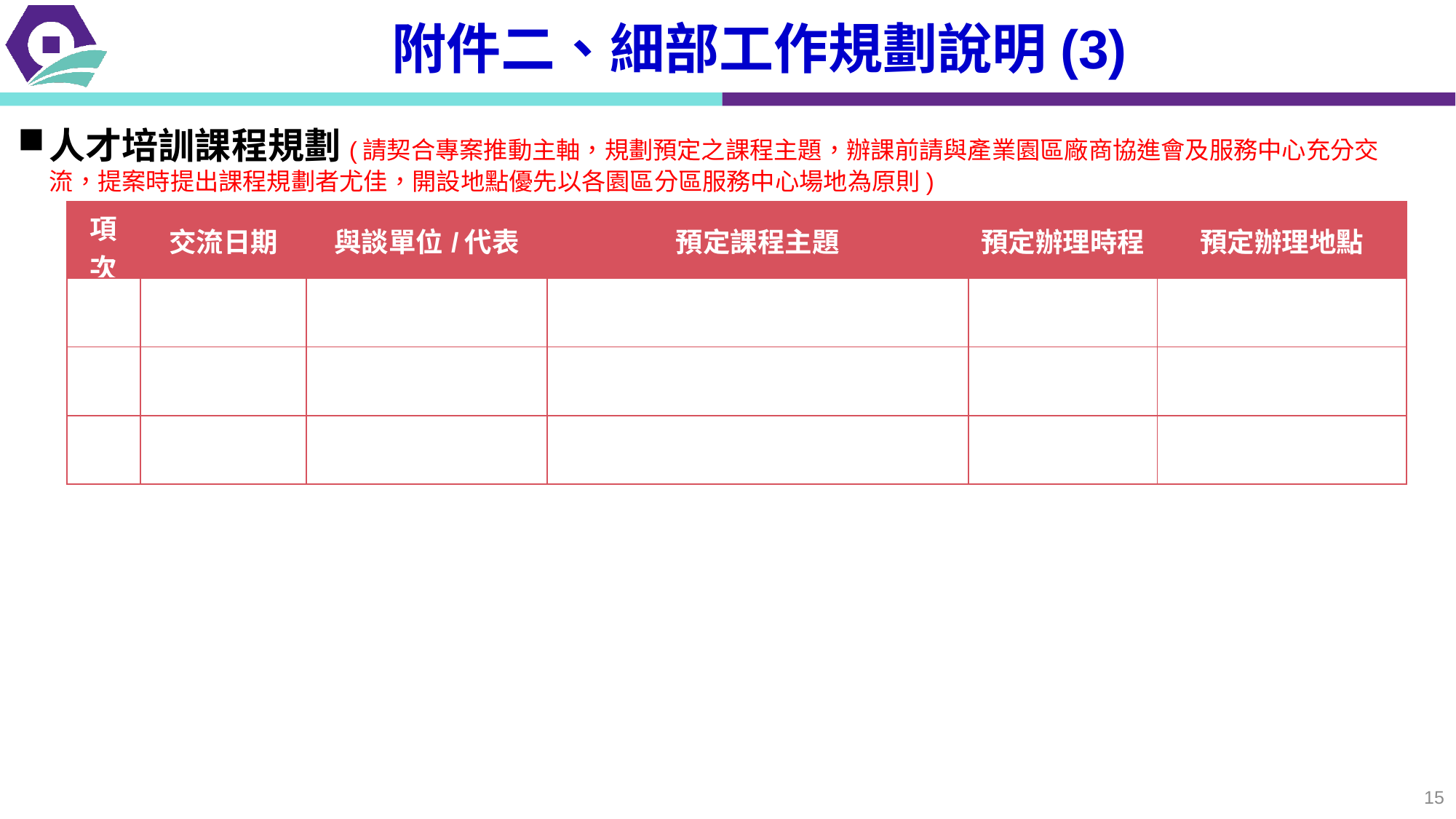

附件二、細部工作規劃說明(3)
人才培訓課程規劃(請契合專案推動主軸，規劃預定之課程主題，辦課前請與產業園區廠商協進會及服務中心充分交流，提案時提出課程規劃者尤佳，開設地點優先以各園區分區服務中心場地為原則)
| 項次 | 交流日期 | 與談單位/代表 | 預定課程主題 | 預定辦理時程 | 預定辦理地點 |
| --- | --- | --- | --- | --- | --- |
|  |  |  |  |  |  |
|  |  |  |  |  |  |
|  |  |  |  |  |  |
15